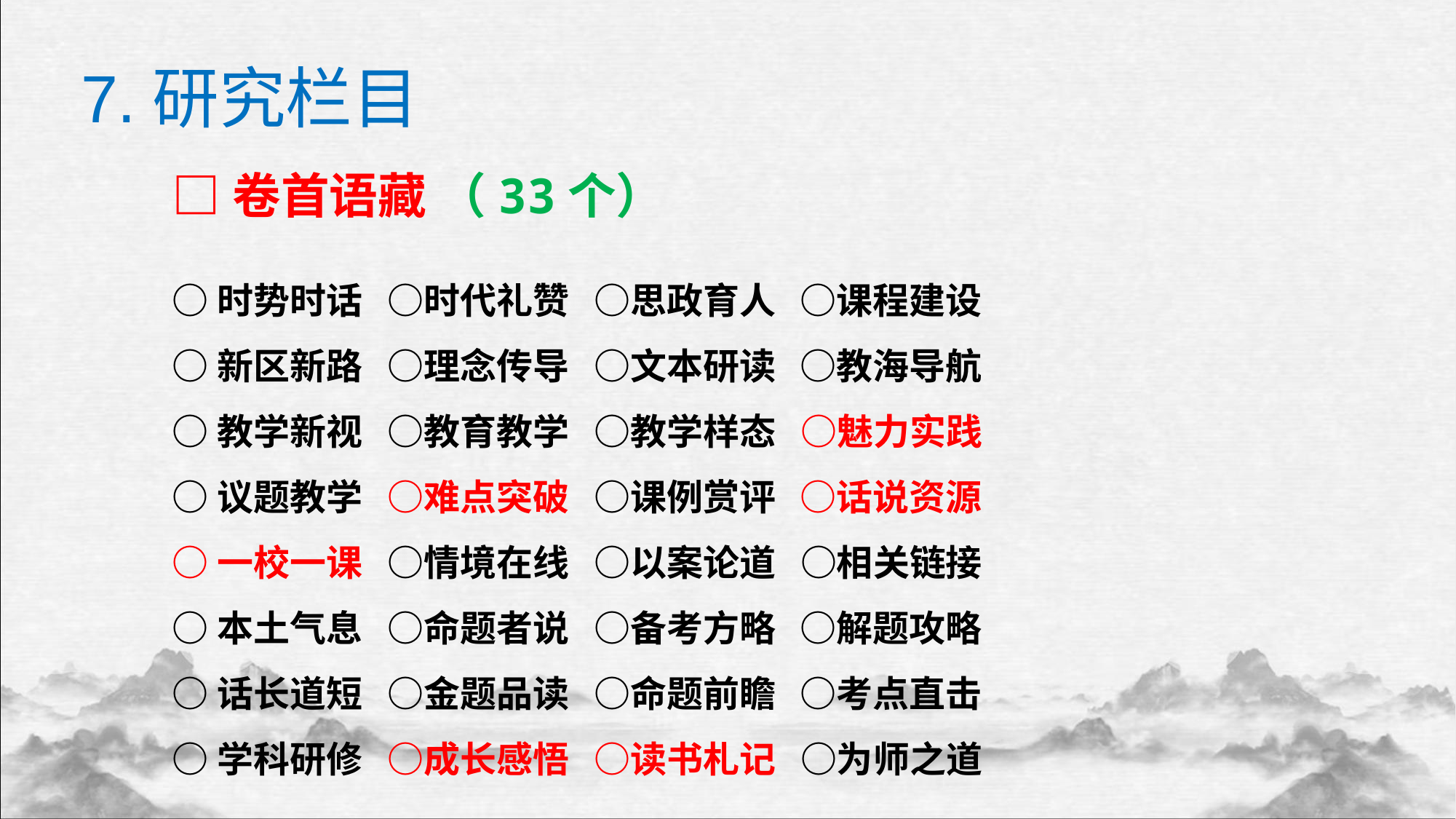

7.研究栏目
□卷首语藏 （33个）

○时势时话   ○时代礼赞   ○思政育人   ○课程建设
○新区新路   ○理念传导   ○文本研读   ○教海导航
○教学新视   ○教育教学   ○教学样态   ○魅力实践
○议题教学   ○难点突破   ○课例赏评   ○话说资源
○一校一课   ○情境在线   ○以案论道   ○相关链接
○本土气息   ○命题者说   ○备考方略   ○解题攻略
○话长道短   ○金题品读   ○命题前瞻   ○考点直击
○学科研修   ○成长感悟   ○读书札记   ○为师之道